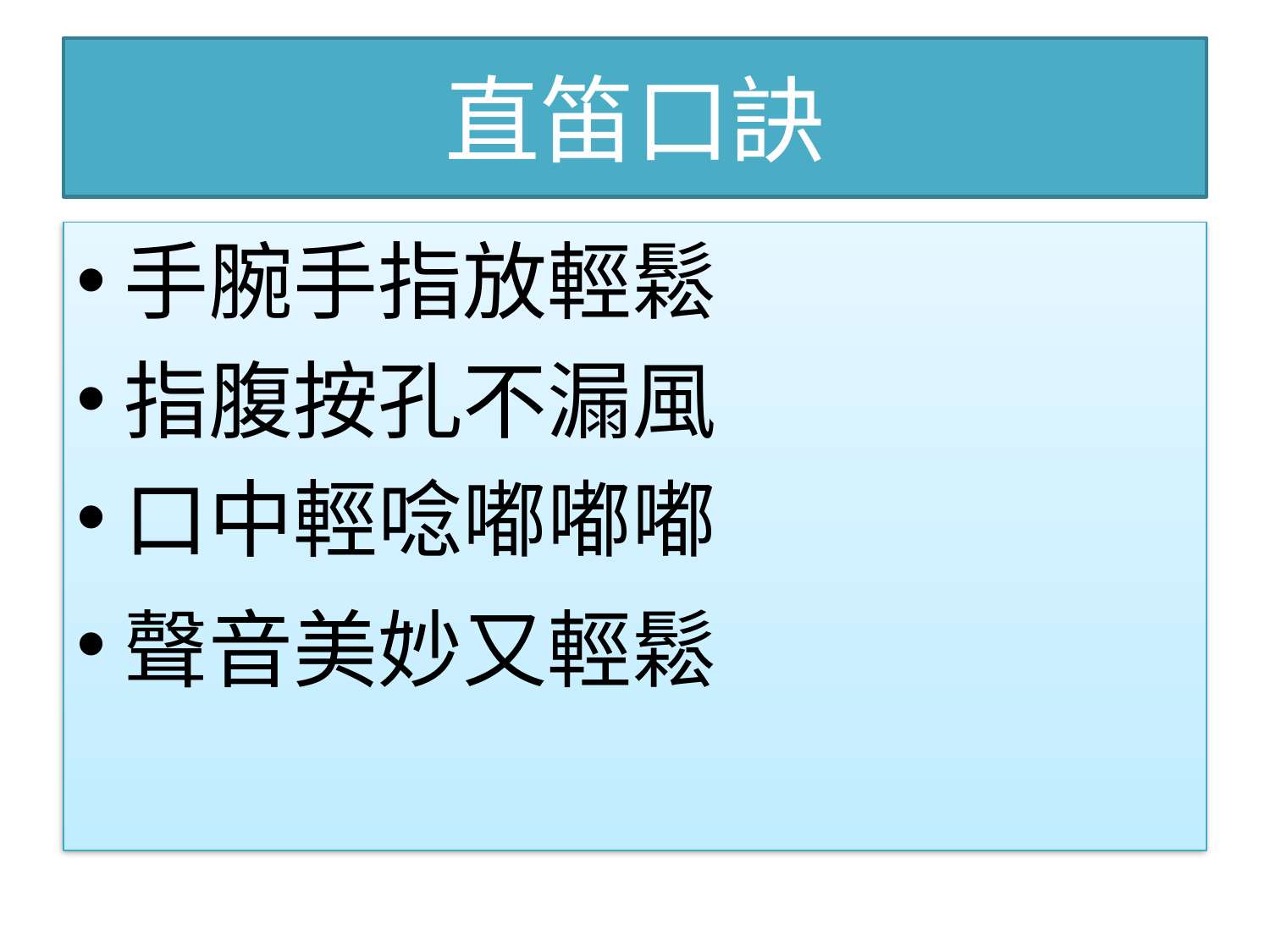

# 直笛口訣
手腕手指放輕鬆
指腹按孔不漏風
口中輕唸嘟嘟嘟
聲音美妙又輕鬆